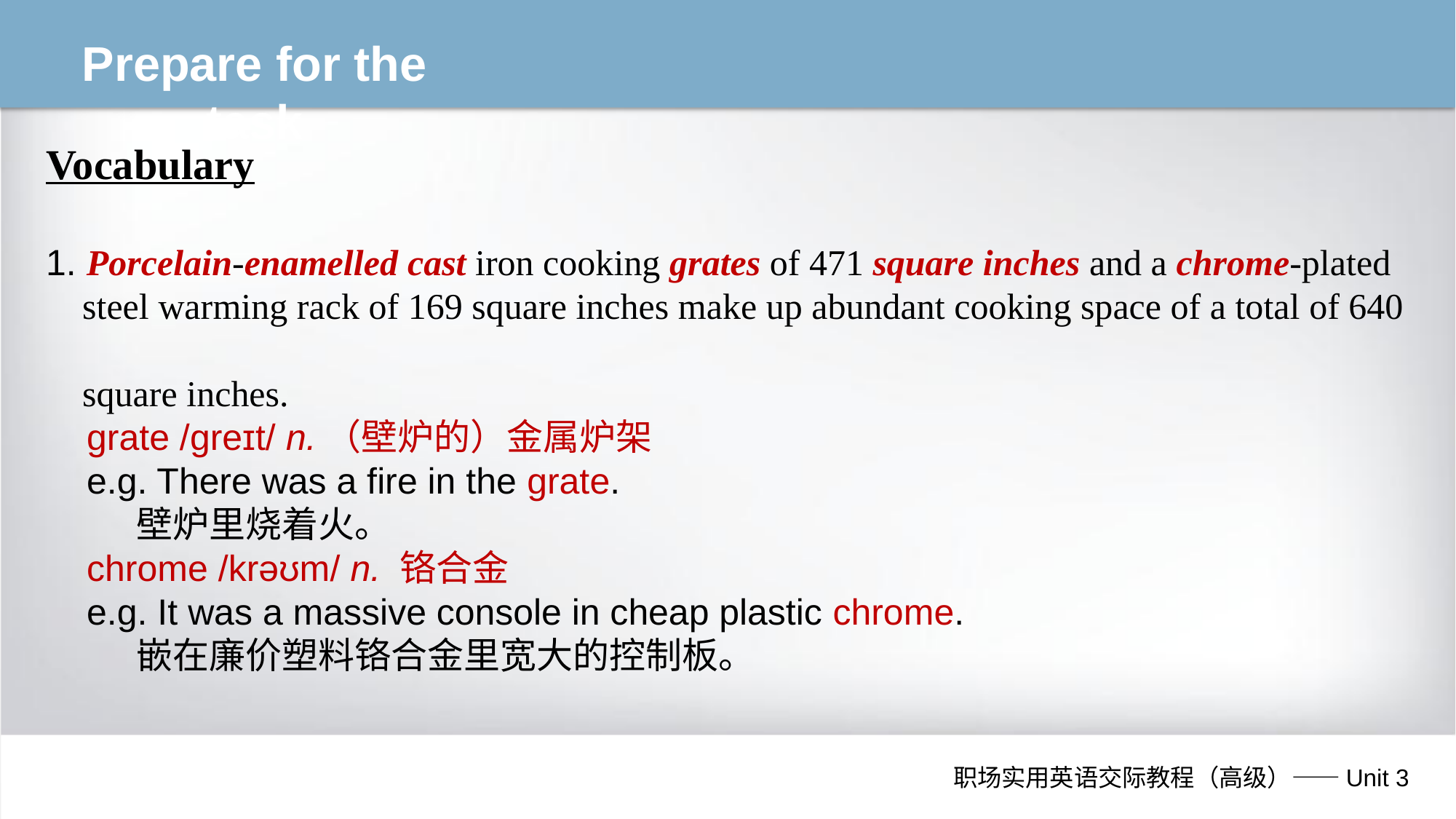

Prepare for the task
Vocabulary

1. Porcelain-enamelled cast iron cooking grates of 471 square inches and a chrome-plated
    steel warming rack of 169 square inches make up abundant cooking space of a total of 640
    square inches.
    grate /ɡreɪt/ n.（壁炉的）金属炉架
    e.g. There was a fire in the grate.
          壁炉里烧着火。
    chrome /krəʊm/ n. 铬合金
    e.g. It was a massive console in cheap plastic chrome.
          嵌在廉价塑料铬合金里宽大的控制板。

职场实用英语交际教程（高级）——Unit 3